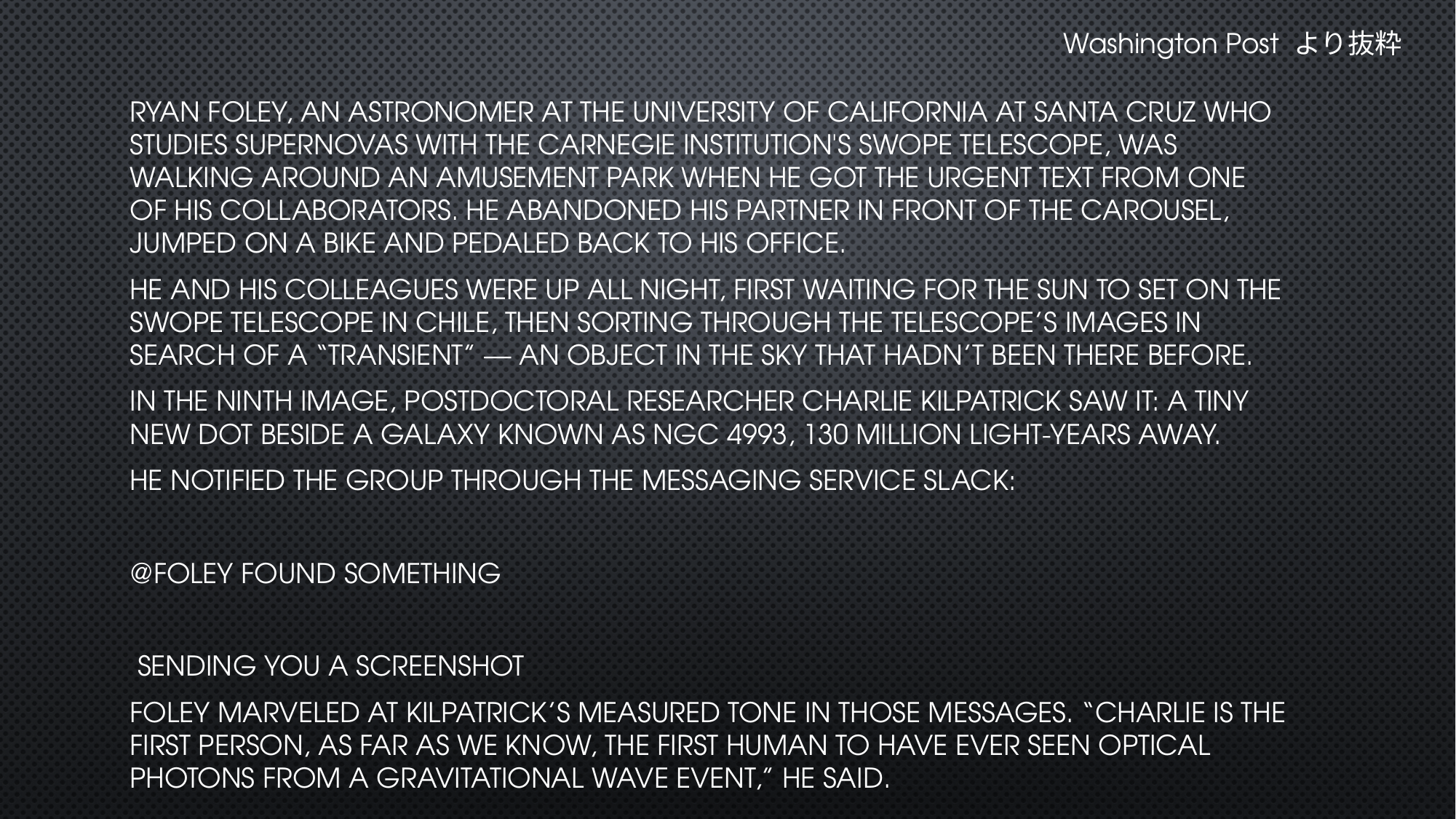

Washington Post より抜粋
Ryan Foley, an astronomer at the University of California at Santa Cruz who studies supernovas with the Carnegie Institution's Swope telescope, was walking around an amusement park when he got the urgent text from one of his collaborators. He abandoned his partner in front of the carousel, jumped on a bike and pedaled back to his office.
He and his colleagues were up all night, first waiting for the sun to set on the Swope telescope in Chile, then sorting through the telescope’s images in search of a “transient” — an object in the sky that hadn’t been there before.
In the ninth image, postdoctoral researcher Charlie Kilpatrick saw it: a tiny new dot beside a galaxy known as NGC 4993, 130 million light-years away.
He notified the group through the messaging service Slack:

@foley found something

 sending you a screenshot
Foley marveled at Kilpatrick’s measured tone in those messages. “Charlie is the first person, as far as we know, the first human to have ever seen optical photons from a gravitational wave event,” he said.